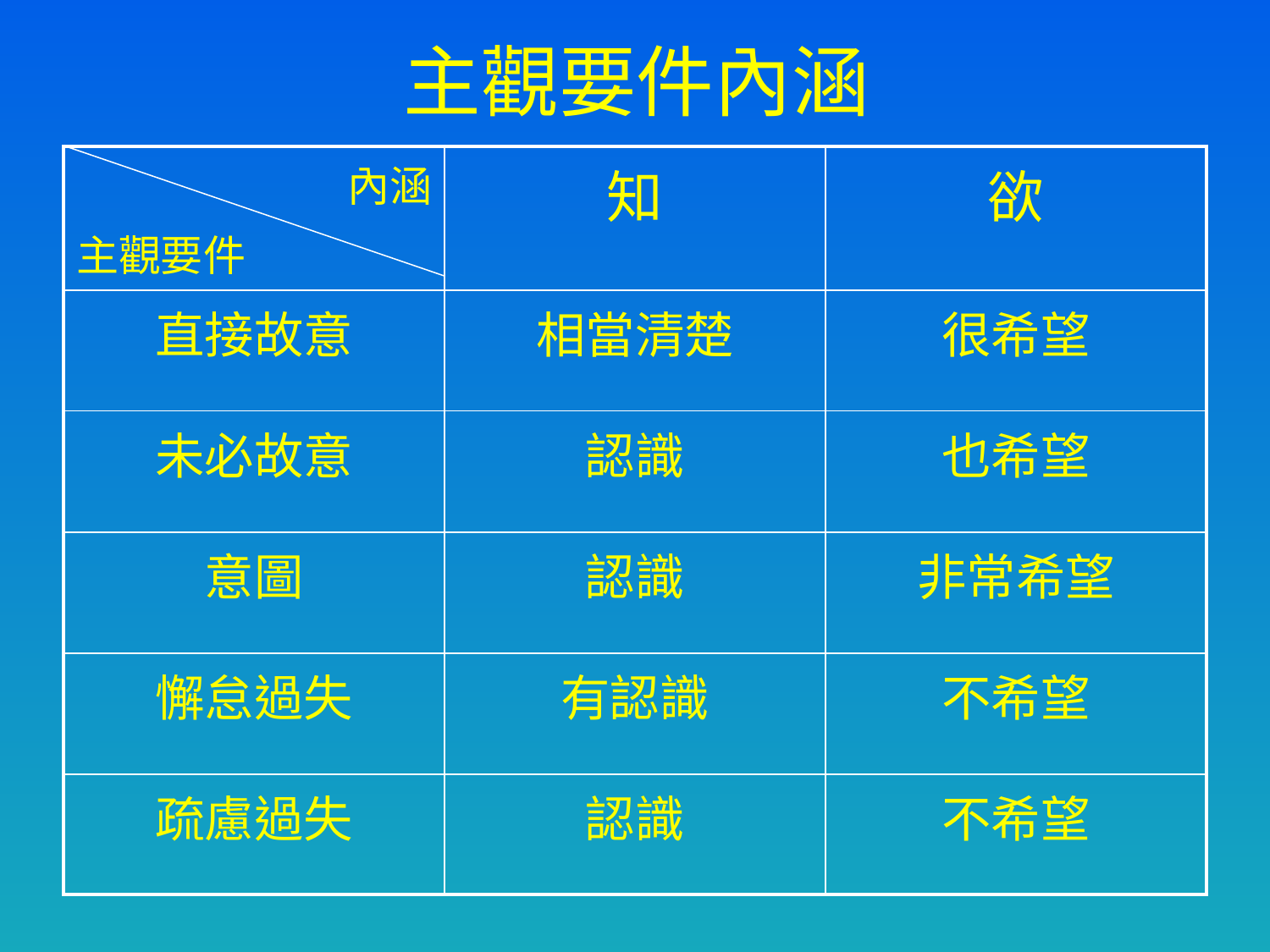

# 主觀要件內涵
| 內涵 主觀要件 | 知 | 欲 |
| --- | --- | --- |
| 直接故意 | 相當清楚 | 很希望 |
| 未必故意 | 認識 | 也希望 |
| 意圖 | 認識 | 非常希望 |
| 懈怠過失 | 有認識 | 不希望 |
| 疏慮過失 | 認識 | 不希望 |